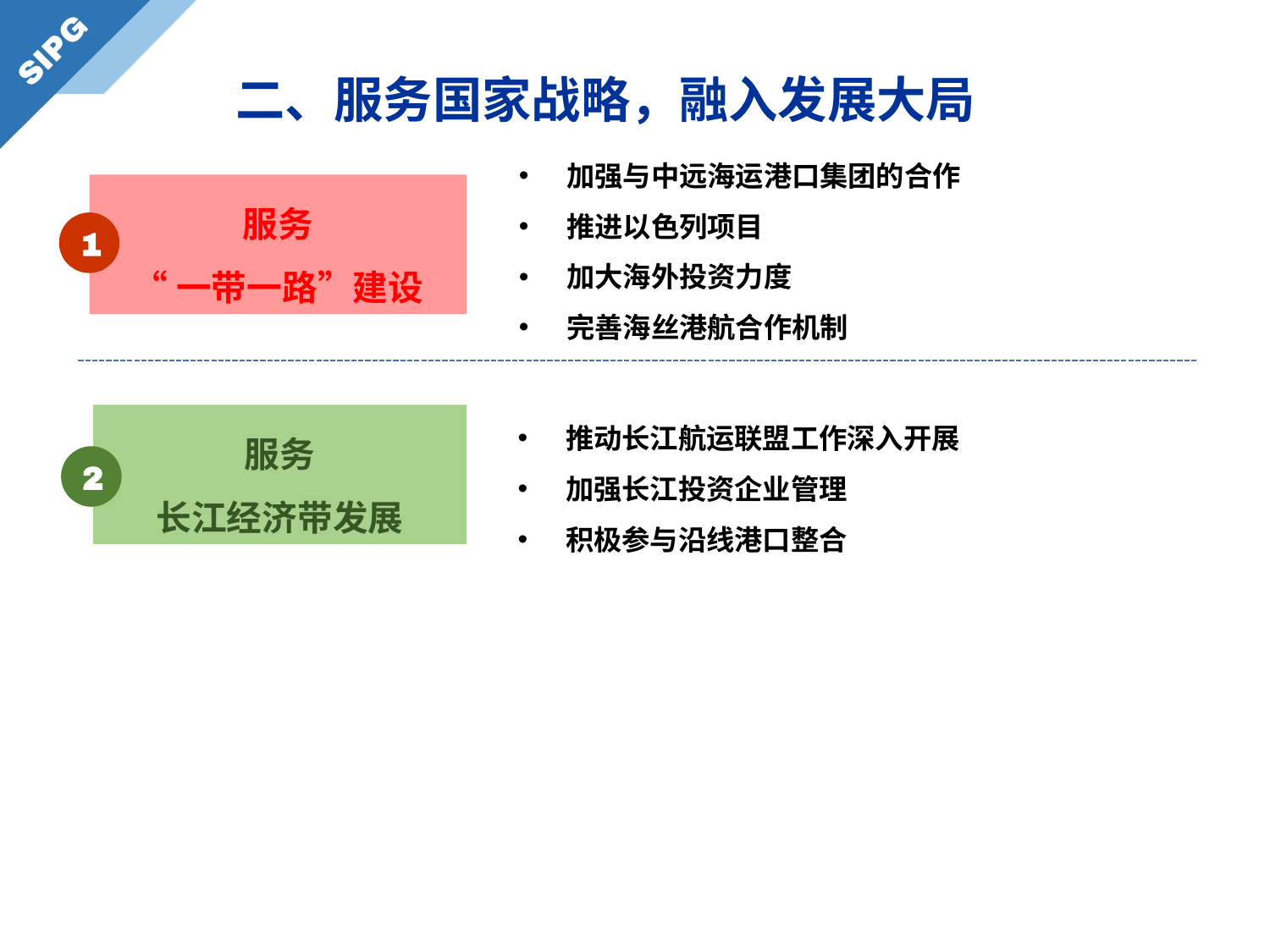

SIPG
二、服务国家战略，融入发展大局
加强与中远海运港口集团的合作
推进以色列项目
加大海外投资力度
完善海丝港航合作机制
服务
“一带一路”建设
1
推动长江航运联盟工作深入开展
加强长江投资企业管理
积极参与沿线港口整合
服务
长江经济带发展
2